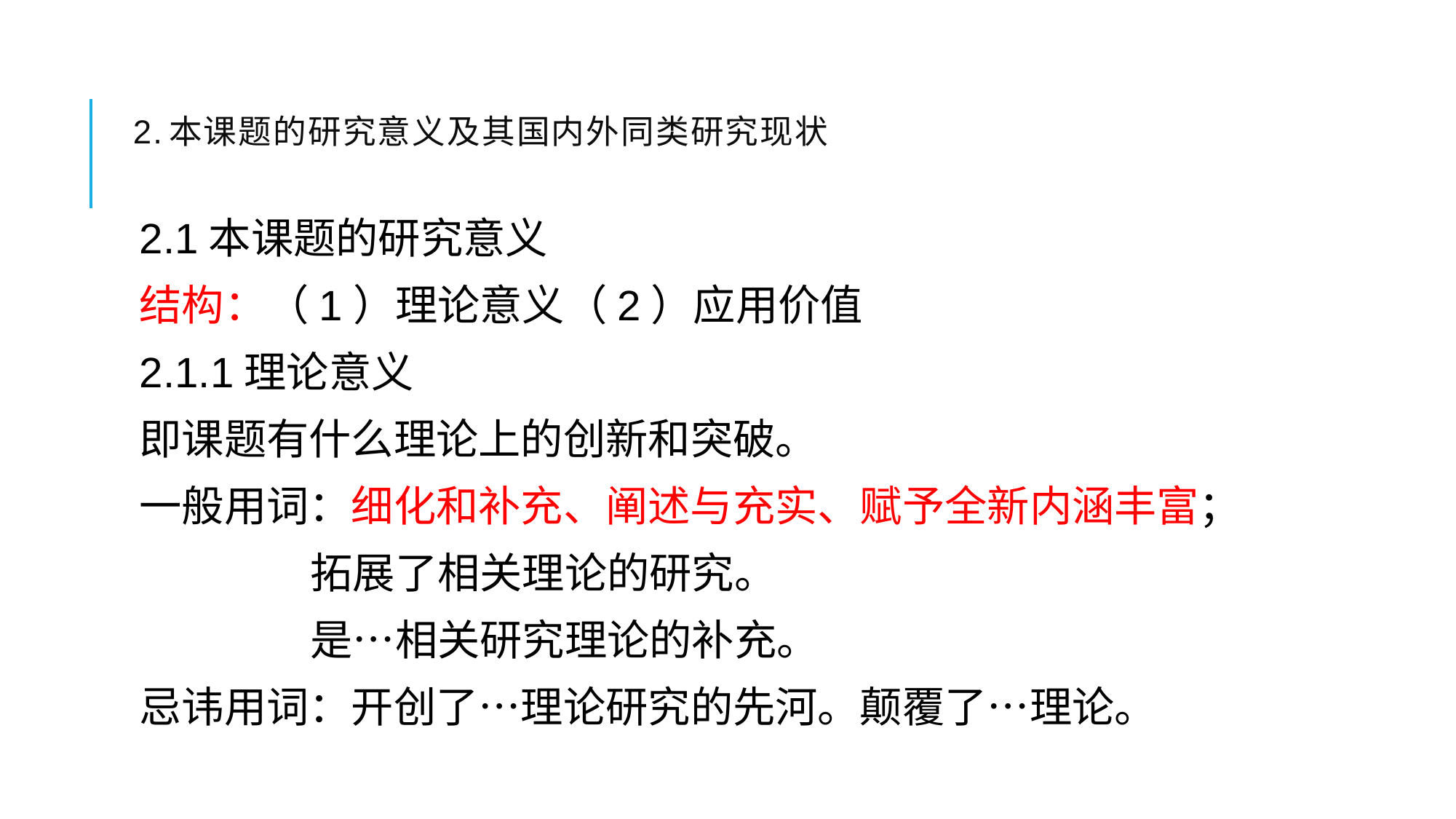

# 2.本课题的研究意义及其国内外同类研究现状
2.1本课题的研究意义
结构：（1）理论意义（2）应用价值
2.1.1理论意义
即课题有什么理论上的创新和突破。
一般用词：细化和补充、阐述与充实、赋予全新内涵丰富；
                 拓展了相关理论的研究。
                 是…相关研究理论的补充。
忌讳用词：开创了…理论研究的先河。颠覆了…理论。